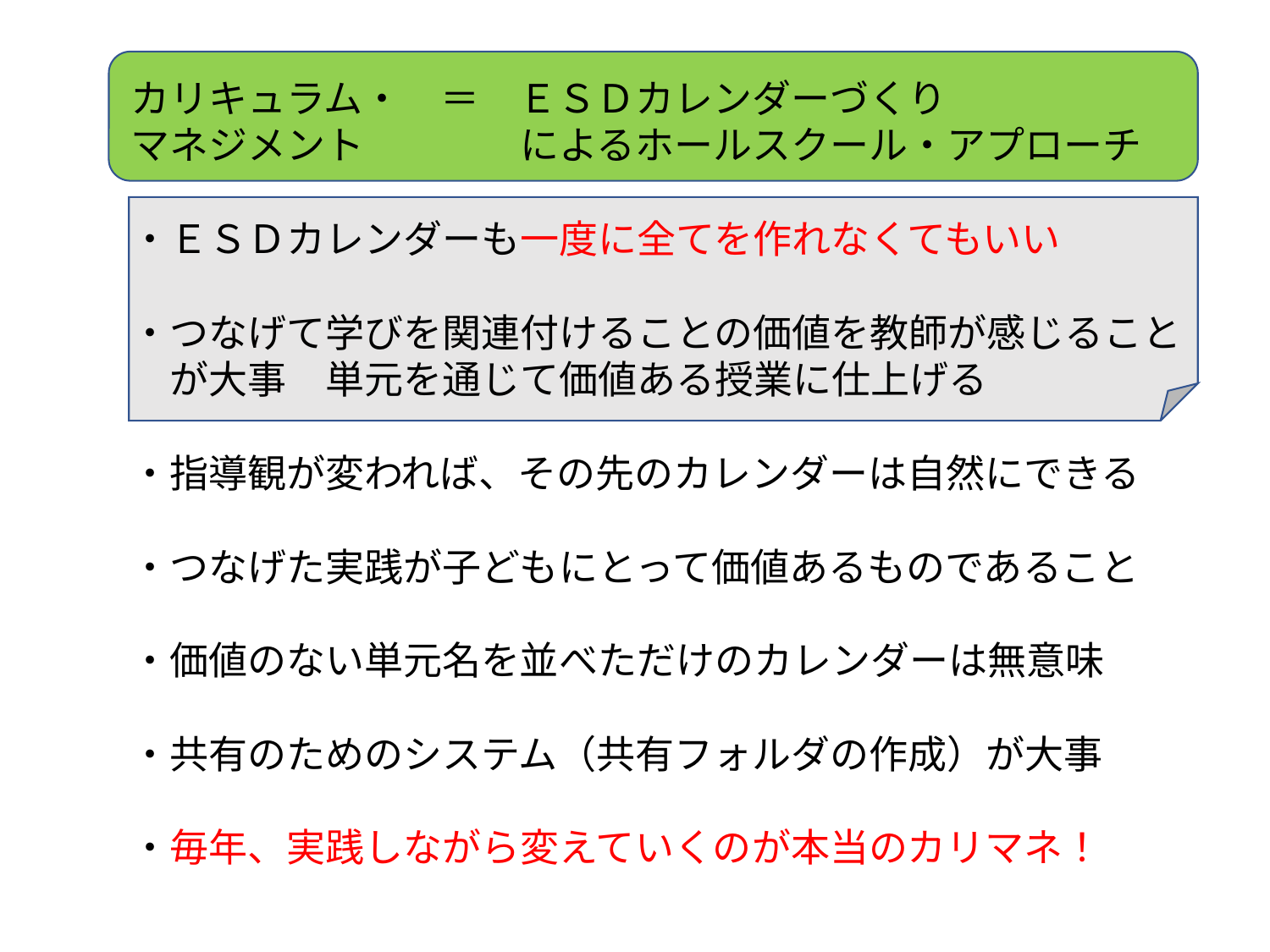

カリキュラム・　＝　ＥＳＤカレンダーづくり
マネジメント　　　　によるホールスクール・アプローチ

・ＥＳＤカレンダーも一度に全てを作れなくてもいい

・つなげて学びを関連付けることの価値を教師が感じること
　が大事　単元を通じて価値ある授業に仕上げる

・指導観が変われば、その先のカレンダーは自然にできる

・つなげた実践が子どもにとって価値あるものであること

・価値のない単元名を並べただけのカレンダーは無意味

・共有のためのシステム（共有フォルダの作成）が大事

・毎年、実践しながら変えていくのが本当のカリマネ！